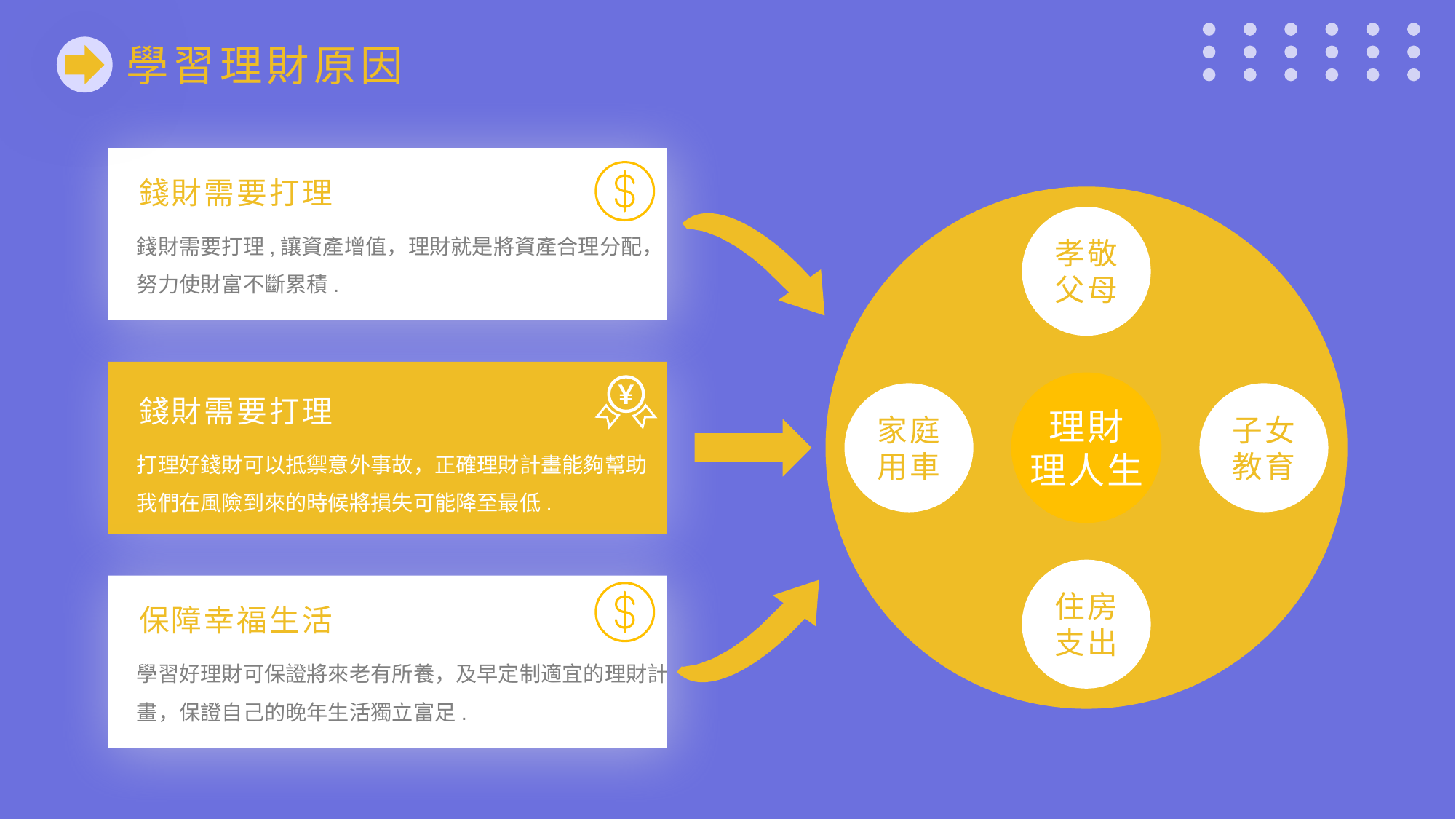

學習理財原因

錢財需要打理
錢財需要打理,讓資產增值，理財就是將資產合理分配，努力使財富不斷累積.

孝敬
父母

錢財需要打理
打理好錢財可以抵禦意外事故，正確理財計畫能夠幫助我們在風險到來的時候將損失可能降至最低.

理財
理人生
家庭
用車
子女
教育

住房
支出

保障幸福生活
學習好理財可保證將來老有所養，及早定制適宜的理財計畫，保證自己的晚年生活獨立富足.